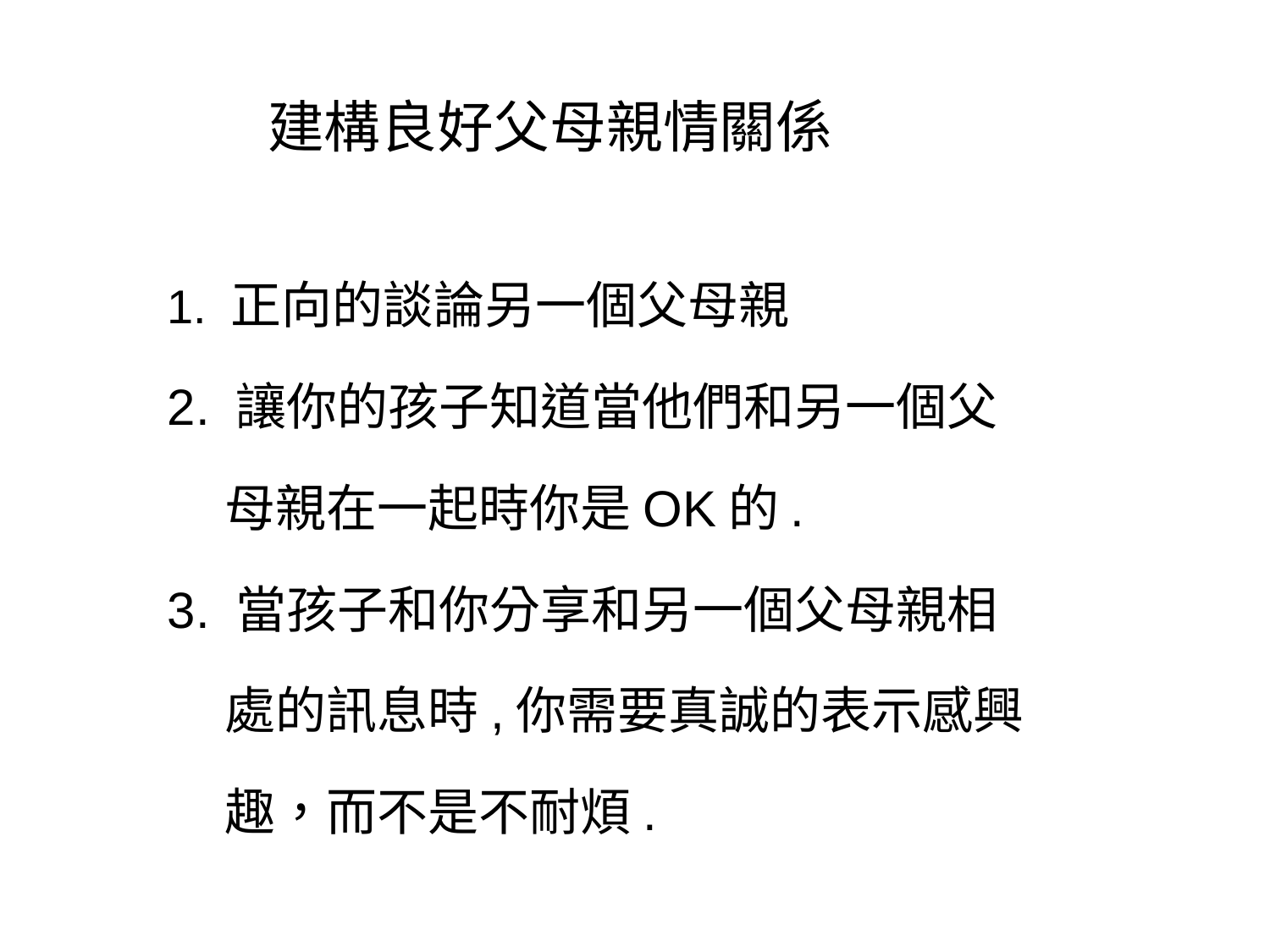

# 建構良好父母親情關係
1. 正向的談論另一個父母親
2. 讓你的孩子知道當他們和另一個父
    母親在一起時你是OK的.
3. 當孩子和你分享和另一個父母親相
    處的訊息時,你需要真誠的表示感興
    趣，而不是不耐煩.